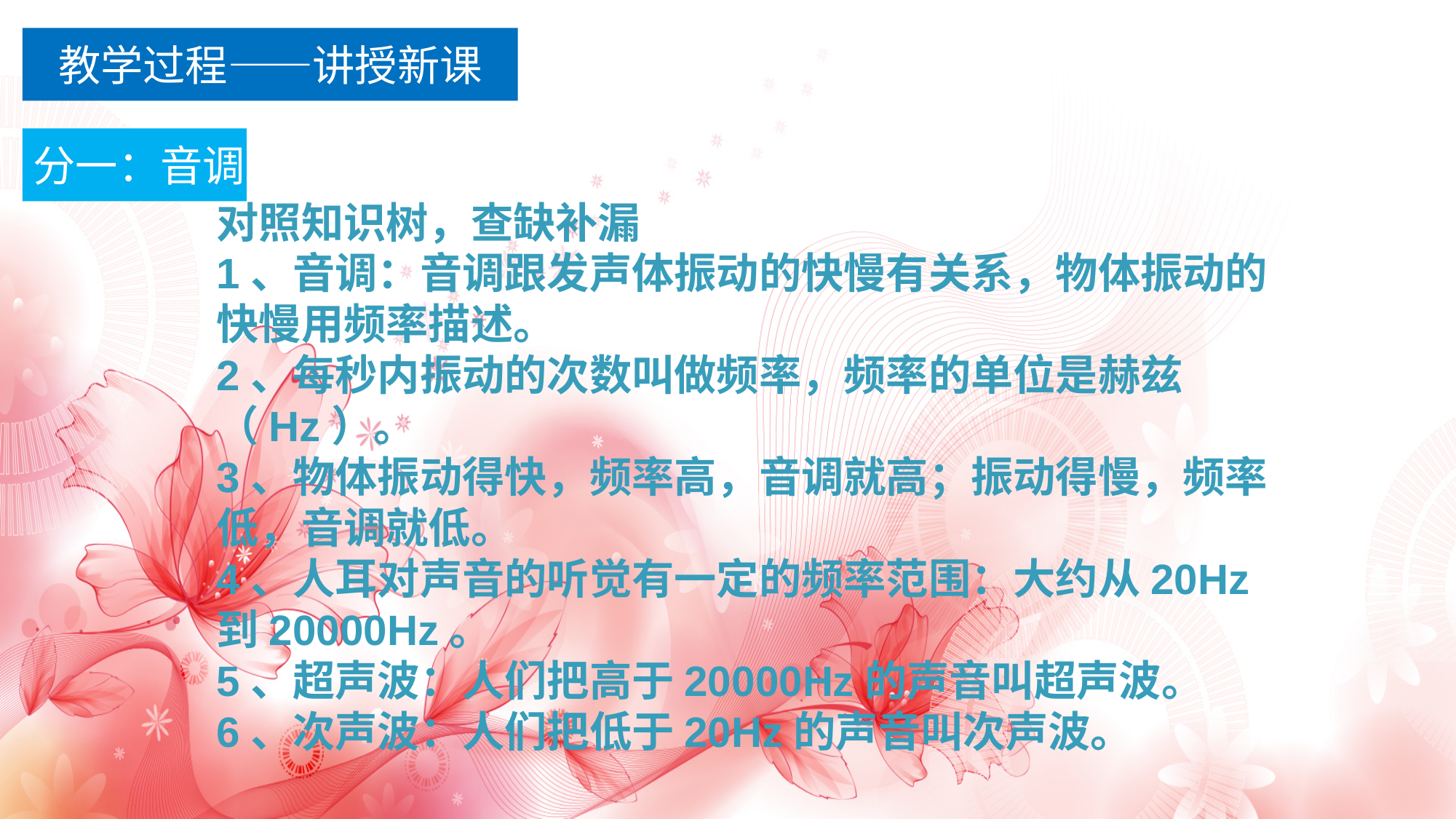

教学过程——讲授新课
分一：音调
对照知识树，查缺补漏
1、音调：音调跟发声体振动的快慢有关系，物体振动的快慢用频率描述。
2、每秒内振动的次数叫做频率，频率的单位是赫兹（Hz）。
3、物体振动得快，频率高，音调就高；振动得慢，频率低，音调就低。
4、人耳对声音的听觉有一定的频率范围：大约从20Hz到20000Hz。
5、超声波：人们把高于20000Hz的声音叫超声波。
6、次声波：人们把低于20Hz的声音叫次声波。